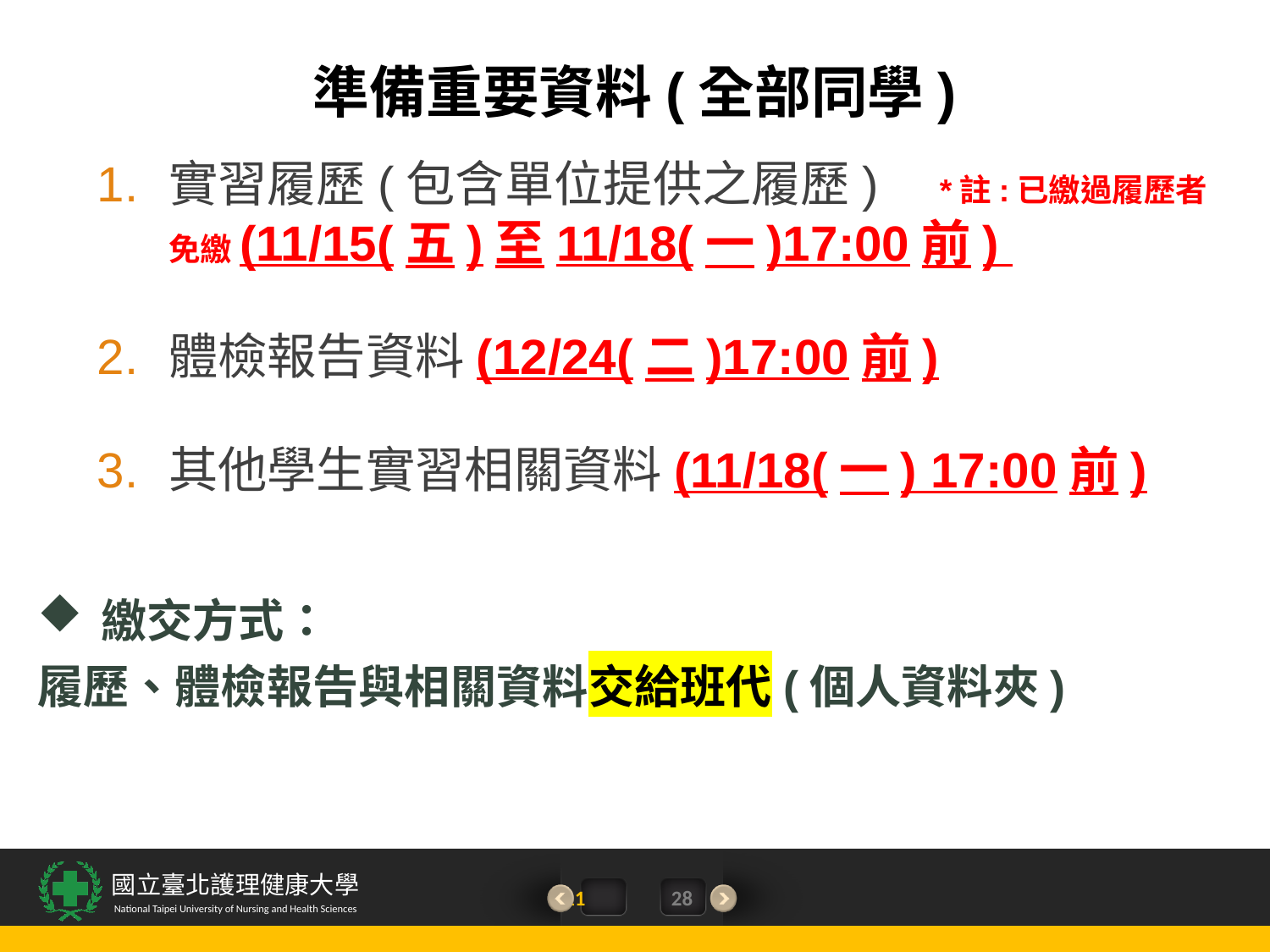

# 準備重要資料(全部同學)
實習履歷(包含單位提供之履歷) 	 *註:已繳過履歷者免繳(11/15(五)至11/18(一)17:00前)
體檢報告資料(12/24(二)17:00前)
其他學生實習相關資料(11/18(一) 17:00前)

繳交方式：
履歷、體檢報告與相關資料交給班代(個人資料夾)